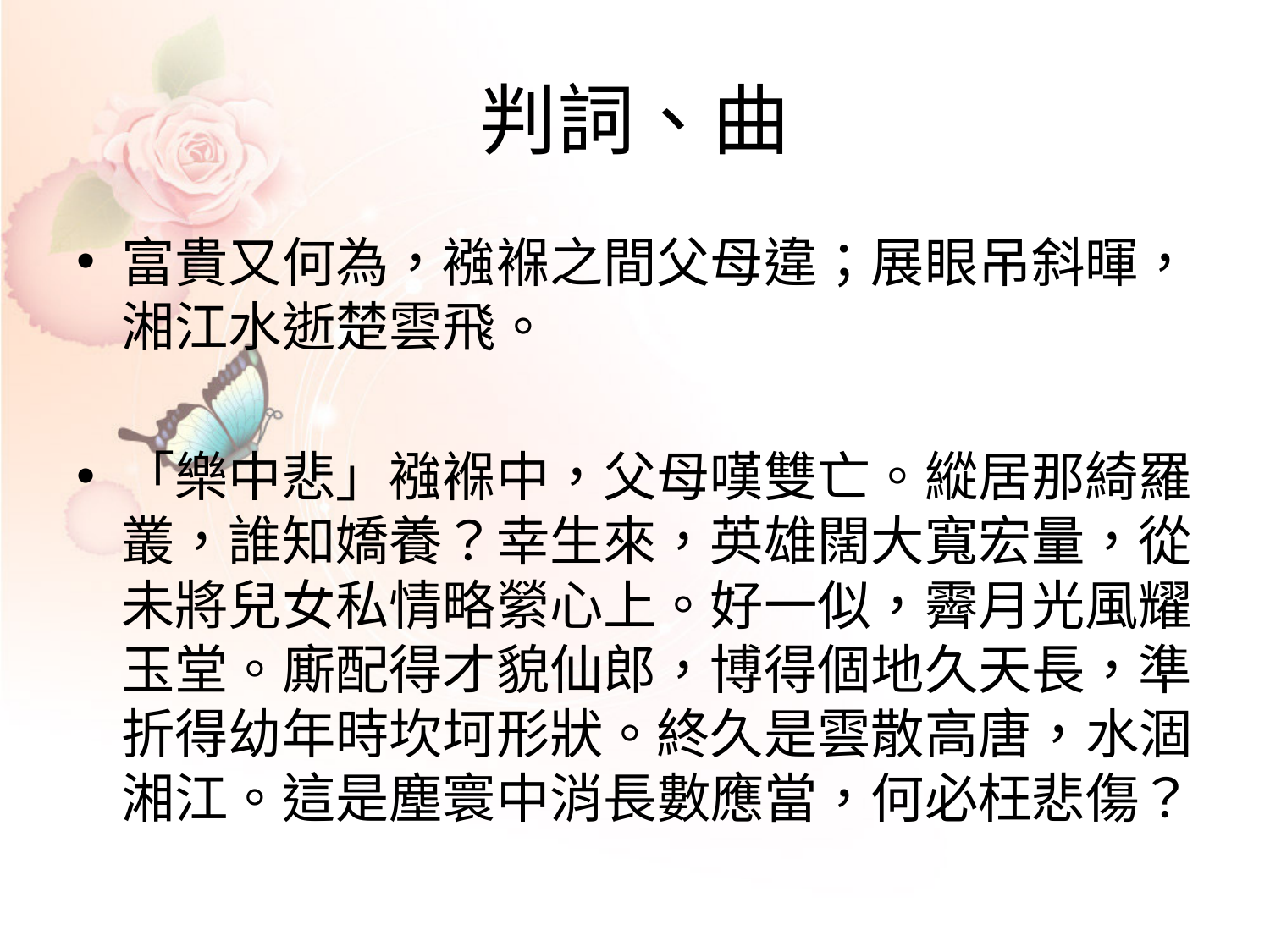

# 判詞、曲
富貴又何為，襁褓之間父母違；展眼吊斜暉，湘江水逝楚雲飛。

「樂中悲」襁褓中，父母嘆雙亡。縱居那綺羅叢，誰知嬌養？幸生來，英雄闊大寬宏量，從未將兒女私情略縈心上。好一似，霽月光風耀玉堂。廝配得才貌仙郎，博得個地久天長，準折得幼年時坎坷形狀。終久是雲散高唐，水涸湘江。這是塵寰中消長數應當，何必枉悲傷？